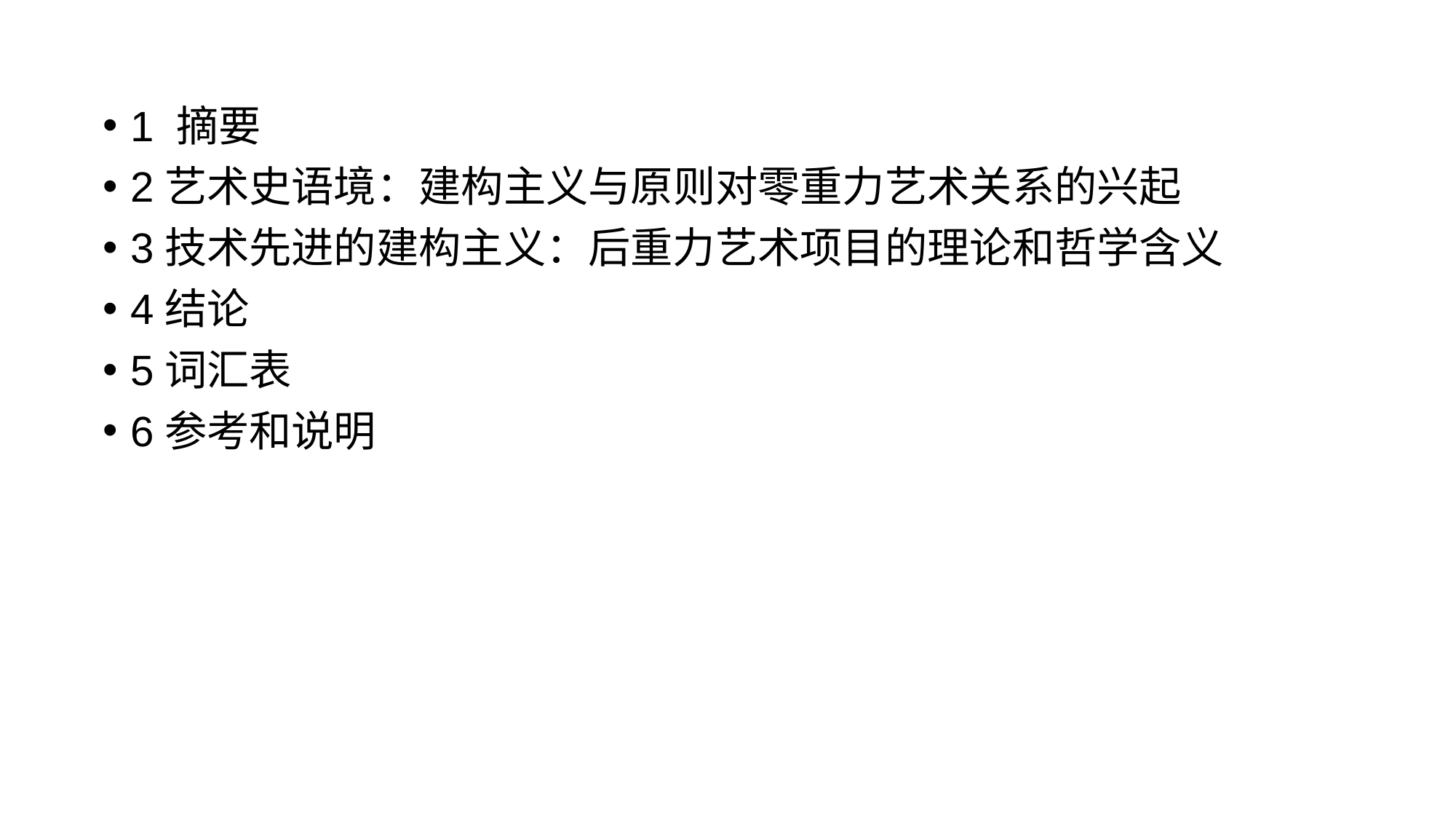

1 摘要
2艺术史语境：建构主义与原则对零重力艺术关系的兴起
3技术先进的建构主义：后重力艺术项目的理论和哲学含义
4结论
5词汇表
6参考和说明